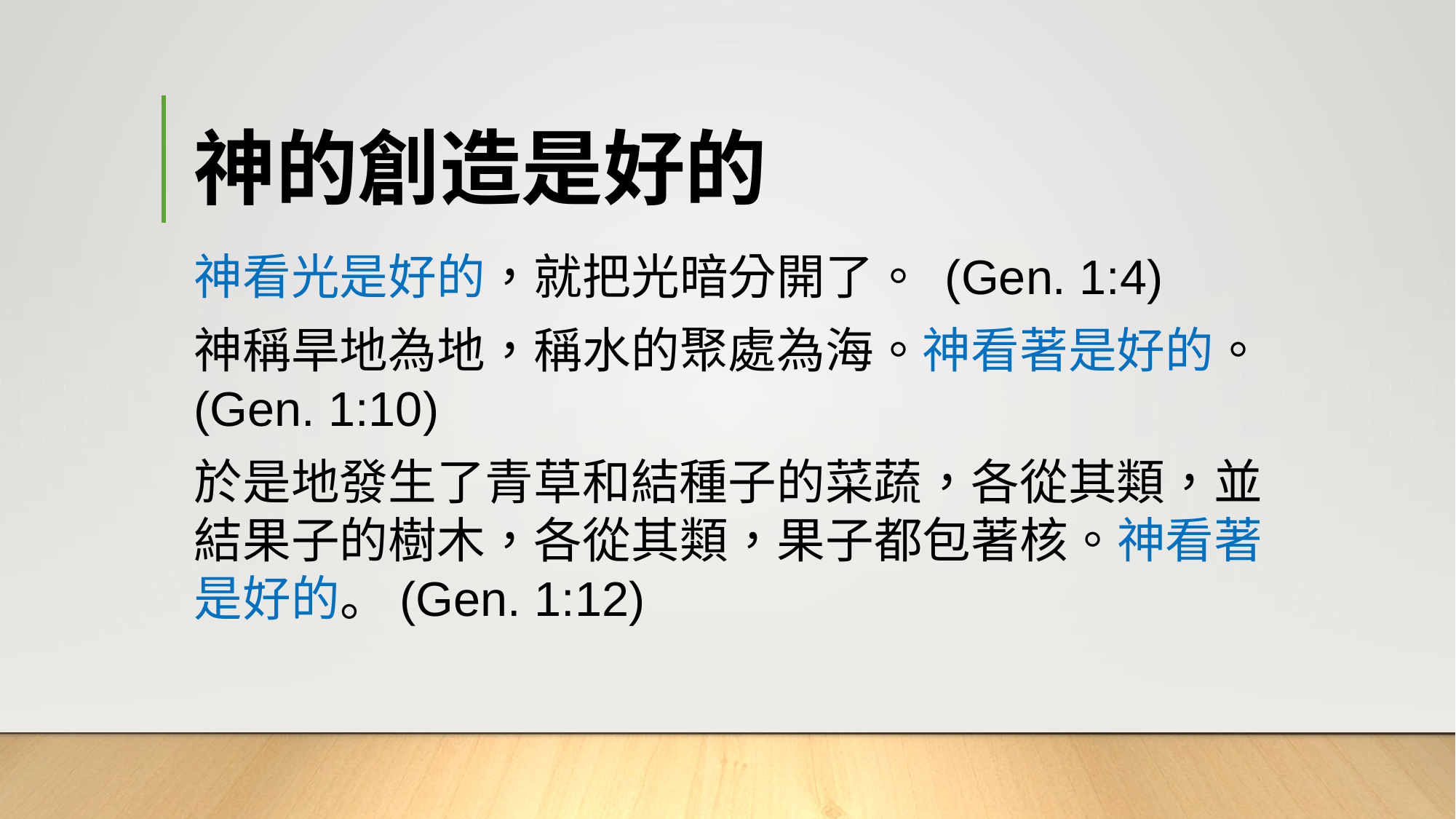

# 神的創造是好的
神看光是好的，就把光暗分開了。 (Gen. 1:4)
神稱旱地為地，稱水的聚處為海。神看著是好的。 (Gen. 1:10)
於是地發生了青草和結種子的菜蔬，各從其類，並結果子的樹木，各從其類，果子都包著核。神看著是好的。(Gen. 1:12)